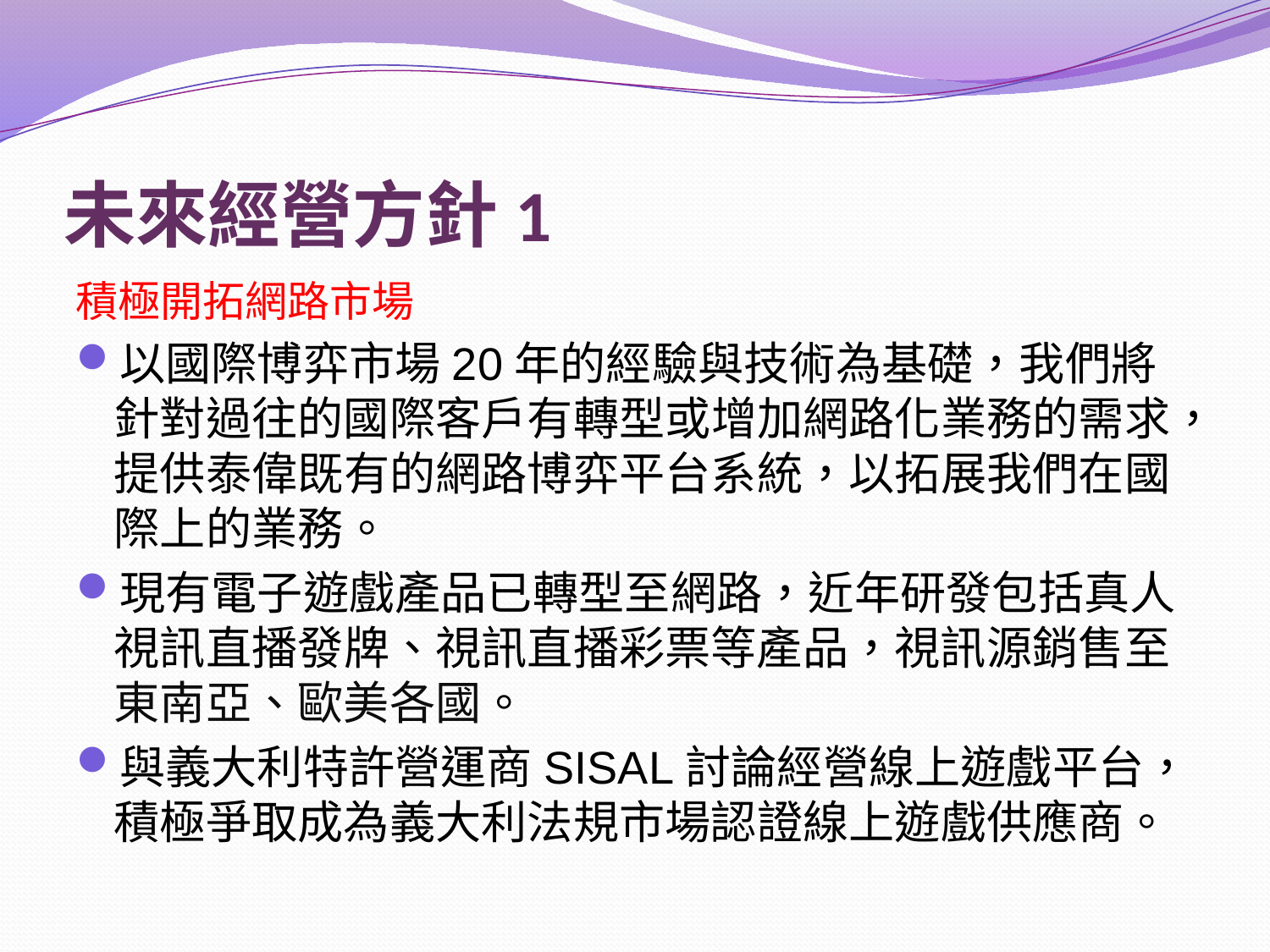

# 未來經營方針1
積極開拓網路市場
以國際博弈市場20年的經驗與技術為基礎，我們將針對過往的國際客戶有轉型或增加網路化業務的需求，提供泰偉既有的網路博弈平台系統，以拓展我們在國際上的業務。
現有電子遊戲產品已轉型至網路，近年研發包括真人視訊直播發牌、視訊直播彩票等產品，視訊源銷售至東南亞、歐美各國。
與義大利特許營運商SISAL討論經營線上遊戲平台，積極爭取成為義大利法規市場認證線上遊戲供應商。